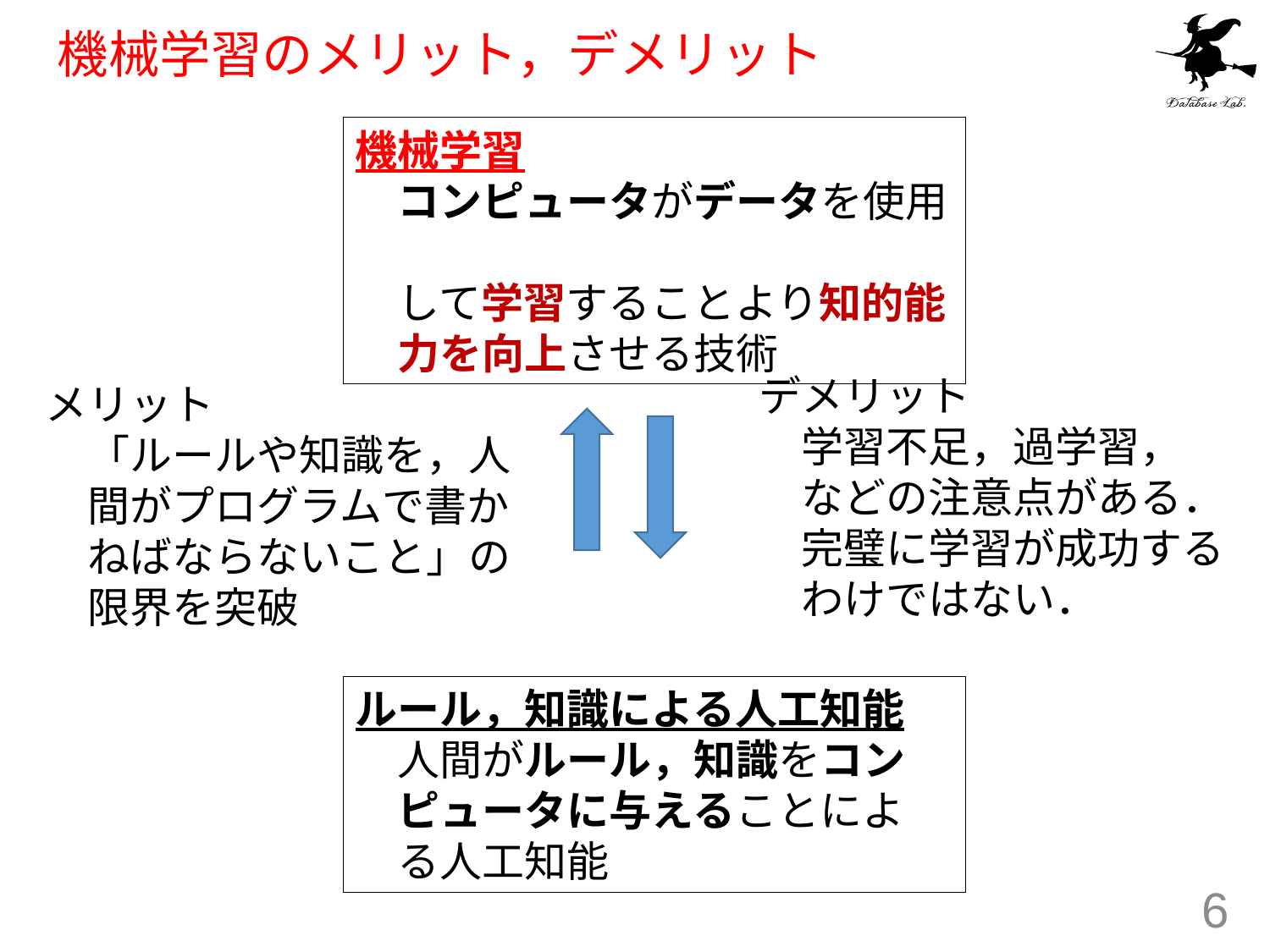

# 機械学習のメリット，デメリット
機械学習
　コンピュータがデータを使用
　して学習することより知的能
　力を向上させる技術
デメリット
　学習不足，過学習，
　などの注意点がある．
　完璧に学習が成功する
　わけではない．
メリット
　「ルールや知識を，人
　間がプログラムで書か
　ねばならないこと」の
　限界を突破

ルール，知識による人工知能
　人間がルール，知識をコン
　ピュータに与えることによ
　る人工知能
6